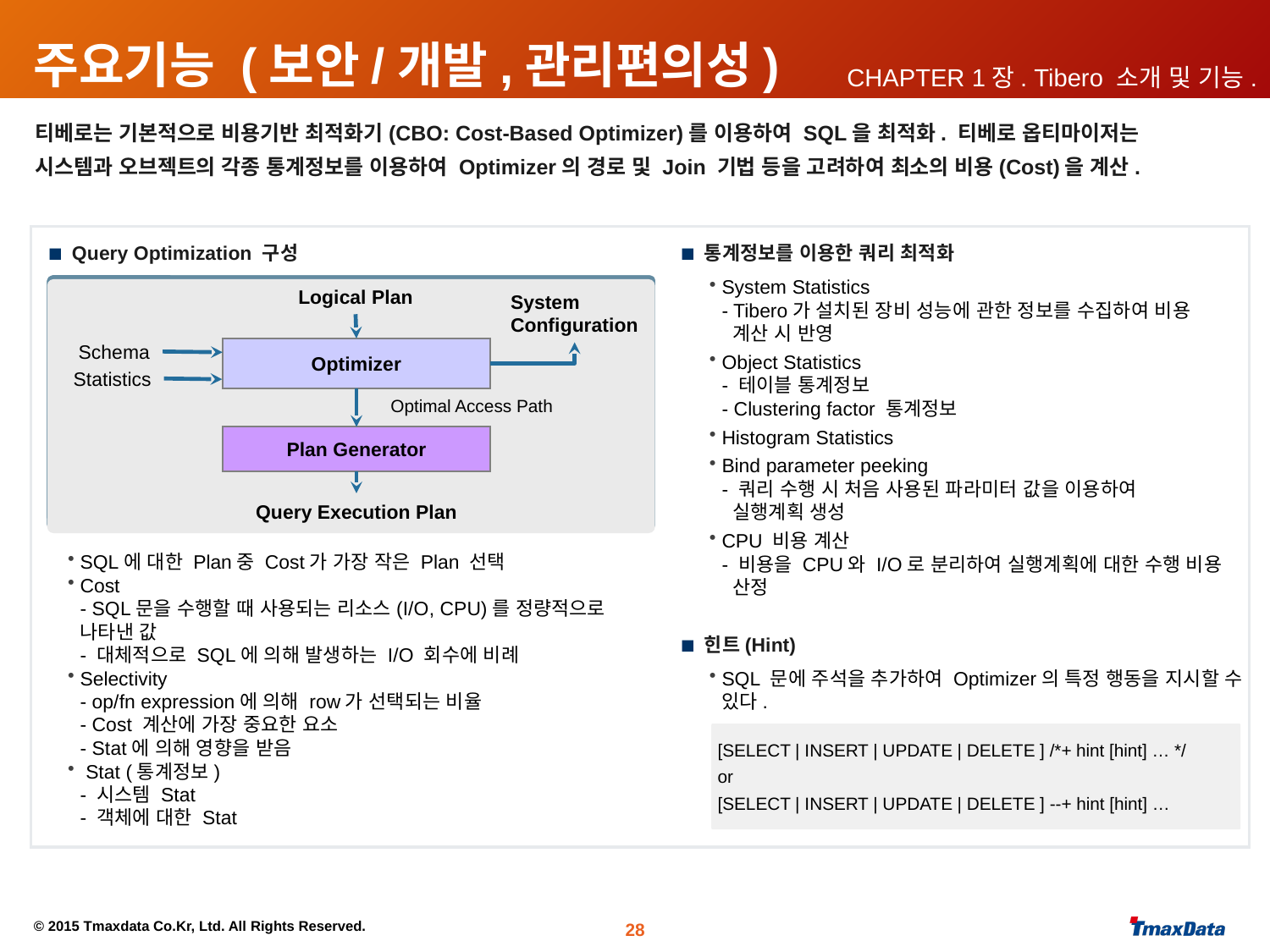

# 주요기능 (보안/개발,관리편의성)
CHAPTER 1장. Tibero 소개 및 기능.
티베로는 기본적으로 비용기반 최적화기(CBO: Cost-Based Optimizer)를 이용하여 SQL을 최적화. 티베로 옵티마이저는
시스템과 오브젝트의 각종 통계정보를 이용하여 Optimizer의 경로 및 Join 기법 등을 고려하여 최소의 비용(Cost)을 계산.

Query Optimization 구성
통계정보를 이용한 쿼리 최적화
System Statistics
- Tibero가 설치된 장비 성능에 관한 정보를 수집하여 비용
  계산 시 반영
Object Statistics
- 테이블 통계정보
- Clustering factor 통계정보
Histogram Statistics
Bind parameter peeking
- 쿼리 수행 시 처음 사용된 파라미터 값을 이용하여
  실행계획 생성
CPU 비용 계산
- 비용을 CPU와 I/O로 분리하여 실행계획에 대한 수행 비용
  산정
Logical Plan
System
Configuration
Schema
Optimizer
Statistics
Optimal Access Path
Plan Generator
Query Execution Plan

SQL에 대한 Plan중 Cost가 가장 작은 Plan 선택
Cost
- SQL문을 수행할 때 사용되는 리소스(I/O, CPU)를 정량적으로 나타낸 값
- 대체적으로 SQL에 의해 발생하는 I/O 회수에 비례
Selectivity
- op/fn expression에 의해 row가 선택되는 비율
- Cost 계산에 가장 중요한 요소
- Stat에 의해 영향을 받음
 Stat (통계정보)
- 시스템 Stat
- 객체에 대한 Stat
힌트(Hint)
SQL 문에 주석을 추가하여 Optimizer의 특정 행동을 지시할 수 있다.
[SELECT | INSERT | UPDATE | DELETE ] /*+ hint [hint] … */
or
[SELECT | INSERT | UPDATE | DELETE ] --+ hint [hint] …